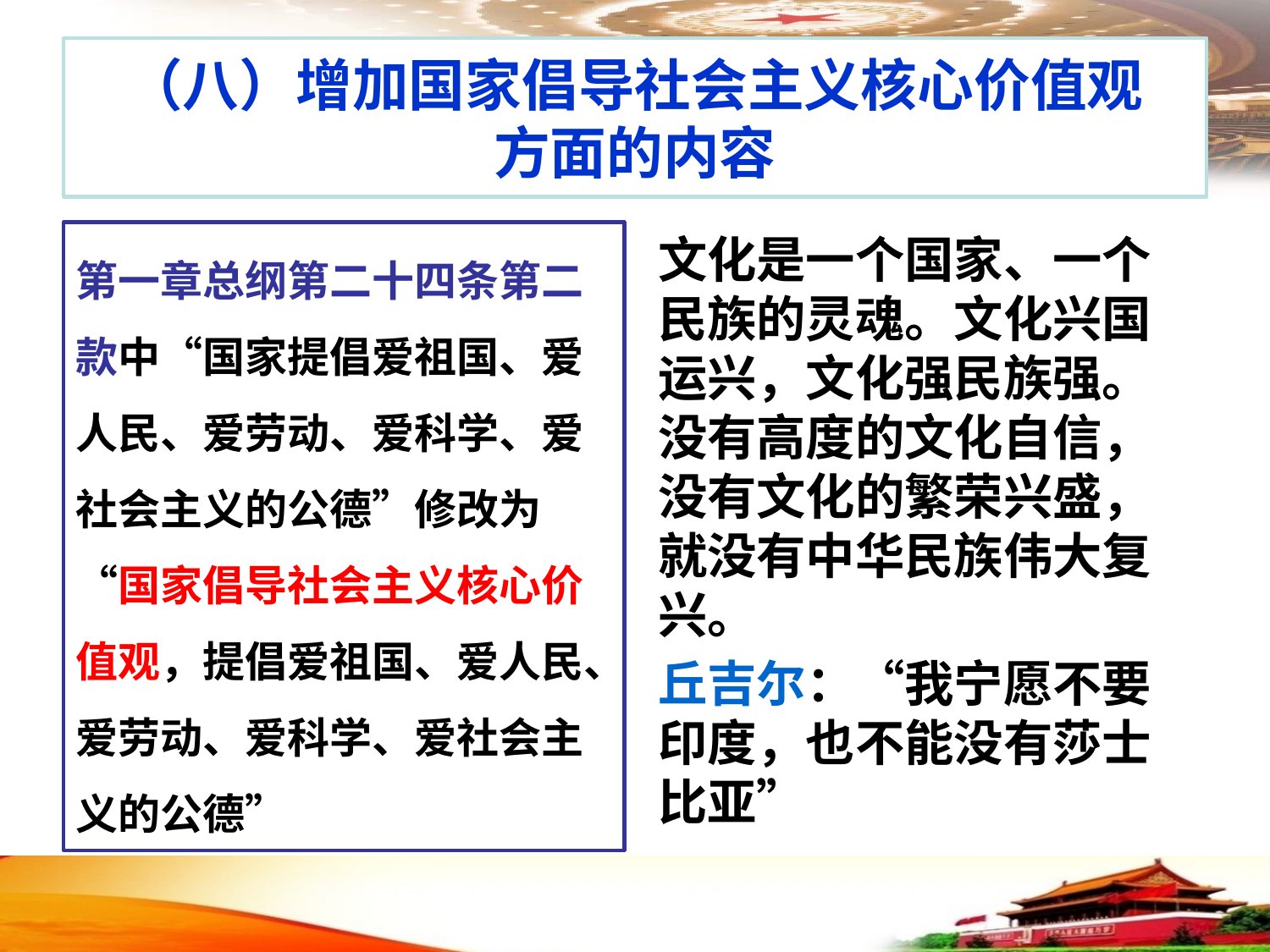

# （八）增加国家倡导社会主义核心价值观 方面的内容
第一章总纲第二十四条第二款中“国家提倡爱祖国、爱人民、爱劳动、爱科学、爱社会主义的公德”修改为“国家倡导社会主义核心价值观，提倡爱祖国、爱人民、爱劳动、爱科学、爱社会主义的公德”
文化是一个国家、一个民族的灵魂。文化兴国运兴，文化强民族强。没有高度的文化自信，没有文化的繁荣兴盛，就没有中华民族伟大复兴。
丘吉尔：“我宁愿不要印度，也不能没有莎士比亚”